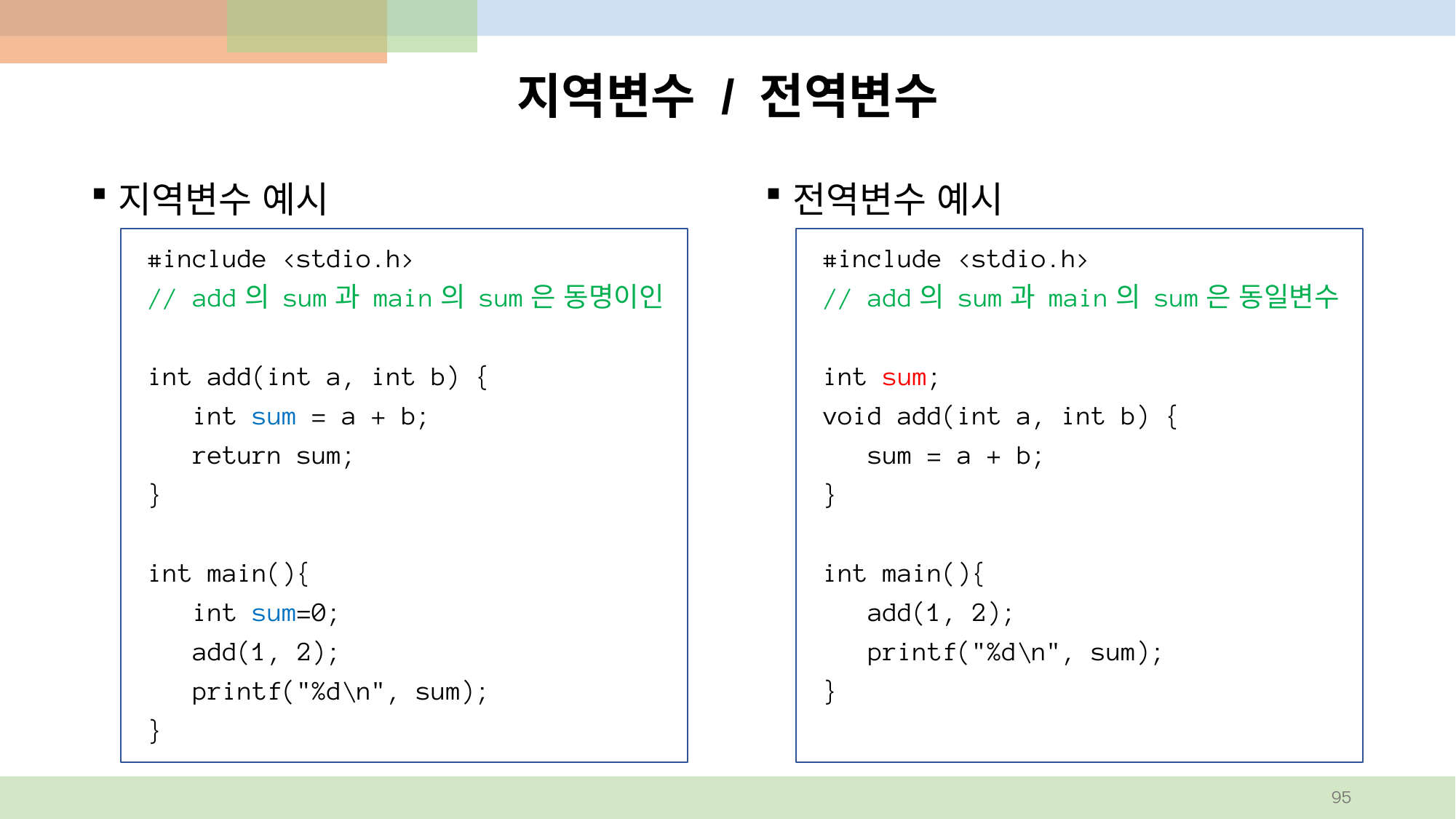

# 지역변수 / 전역변수
전역변수 예시
지역변수 예시
#include <stdio.h>
// add의 sum과 main의 sum은 동명이인

int add(int a, int b) {
   int sum = a + b;
   return sum;
}

int main(){
   int sum=0;
   add(1, 2);
   printf("%d\n", sum);
}
#include <stdio.h>
// add의 sum과 main의 sum은 동일변수

int sum;
void add(int a, int b) {
   sum = a + b;
}

int main(){
   add(1, 2);
   printf("%d\n", sum);
}
95